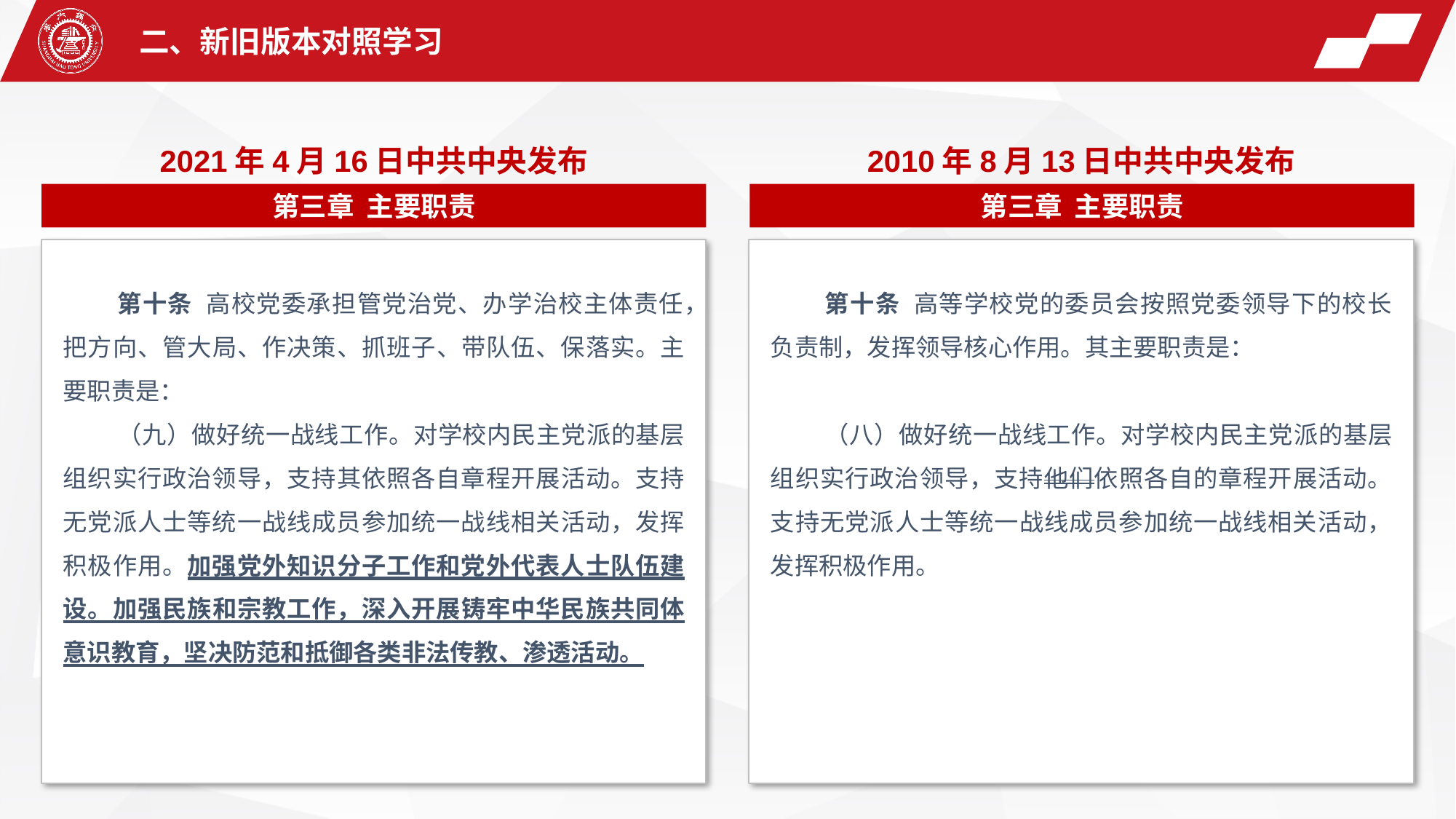

二、新旧版本对照学习
2021年4月16日中共中央发布
2010年8月13日中共中央发布
第三章  主要职责
第三章  主要职责

第十条  高校党委承担管党治党、办学治校主体责任，把方向、管大局、作决策、抓班子、带队伍、保落实。主要职责是：
（九）做好统一战线工作。对学校内民主党派的基层组织实行政治领导，支持其依照各自章程开展活动。支持无党派人士等统一战线成员参加统一战线相关活动，发挥积极作用。加强党外知识分子工作和党外代表人士队伍建设。加强民族和宗教工作，深入开展铸牢中华民族共同体意识教育，坚决防范和抵御各类非法传教、渗透活动。

第十条  高等学校党的委员会按照党委领导下的校长负责制，发挥领导核心作用。其主要职责是：

（八）做好统一战线工作。对学校内民主党派的基层组织实行政治领导，支持他们依照各自的章程开展活动。支持无党派人士等统一战线成员参加统一战线相关活动，发挥积极作用。